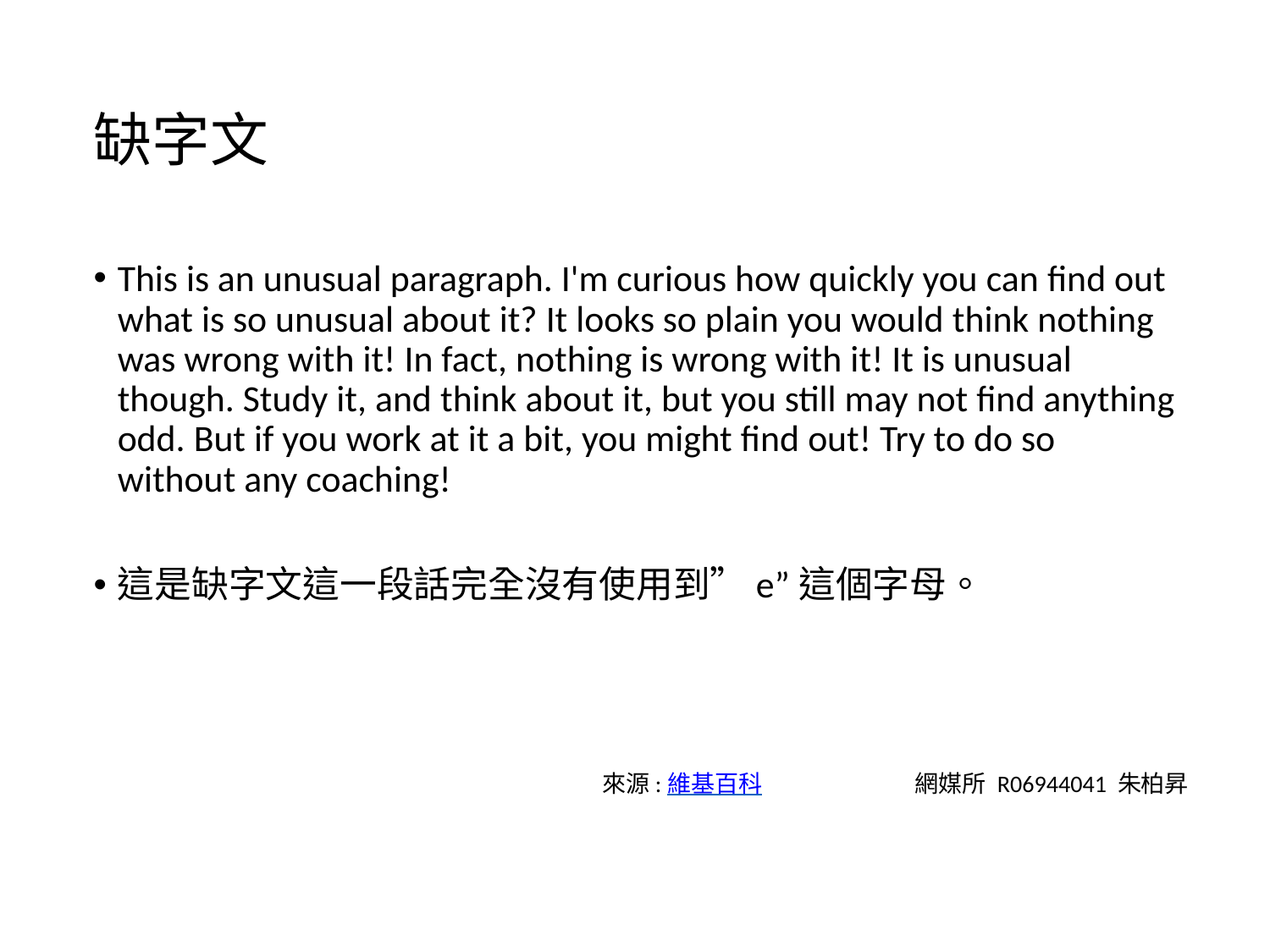

# 缺字文
This is an unusual paragraph. I'm curious how quickly you can find out what is so unusual about it? It looks so plain you would think nothing was wrong with it! In fact, nothing is wrong with it! It is unusual though. Study it, and think about it, but you still may not find anything odd. But if you work at it a bit, you might find out! Try to do so without any coaching!

這是缺字文這一段話完全沒有使用到”e”這個字母。
來源:維基百科
網媒所 R06944041 朱柏昇